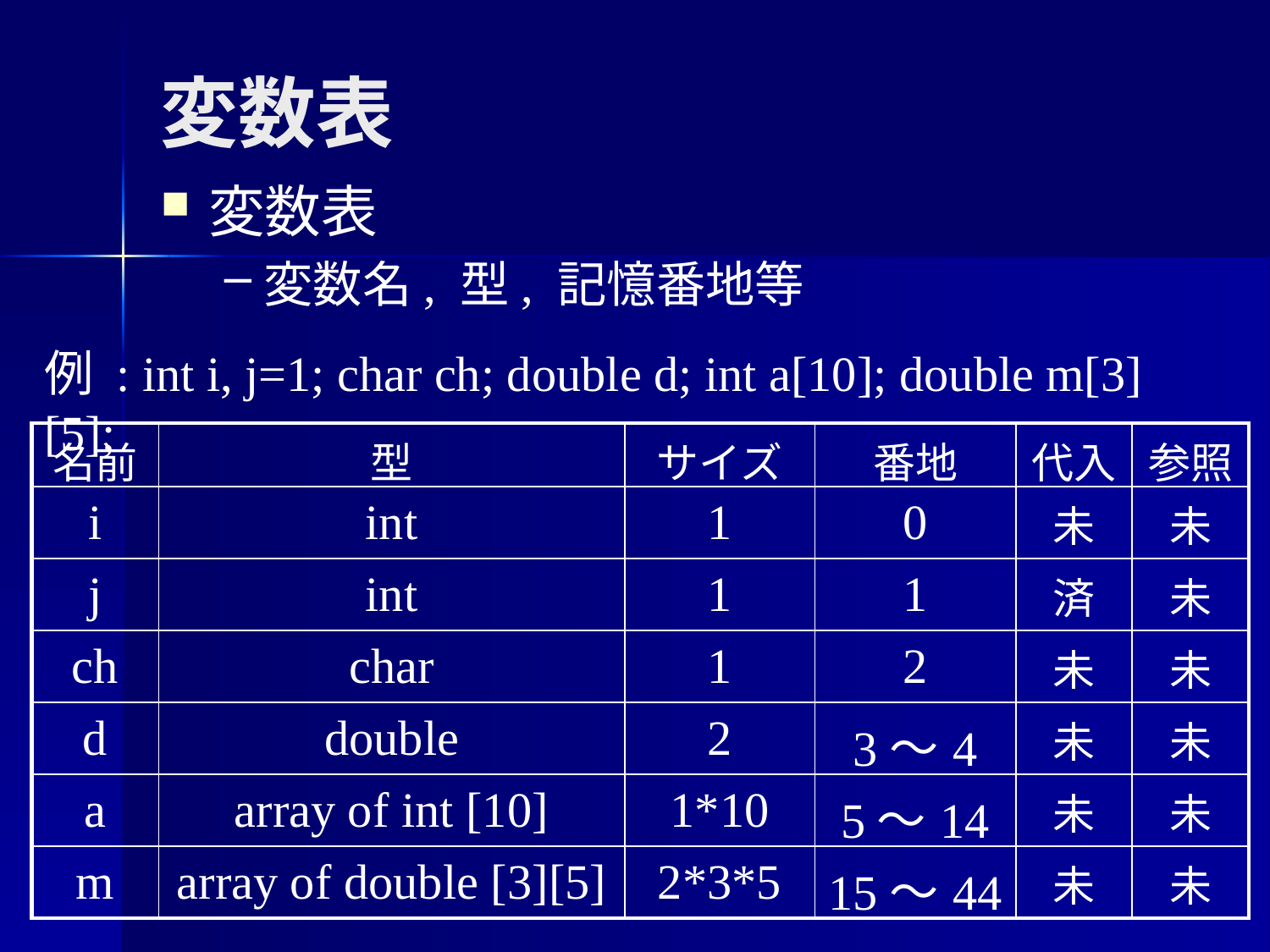

変数表
変数表
変数名, 型, 記憶番地等
例 : int i, j=1; char ch; double d; int a[10]; double m[3][5];
| 名前 | 型 | サイズ | 番地 | 代入 | 参照 |
| --- | --- | --- | --- | --- | --- |
| i | int | 1 | 0 | 未 | 未 |
| j | int | 1 | 1 | 済 | 未 |
| ch | char | 1 | 2 | 未 | 未 |
| d | double | 2 | 3～4 | 未 | 未 |
| a | array of int [10] | 1\*10 | 5～14 | 未 | 未 |
| m | array of double [3][5] | 2\*3\*5 | 15～44 | 未 | 未 |